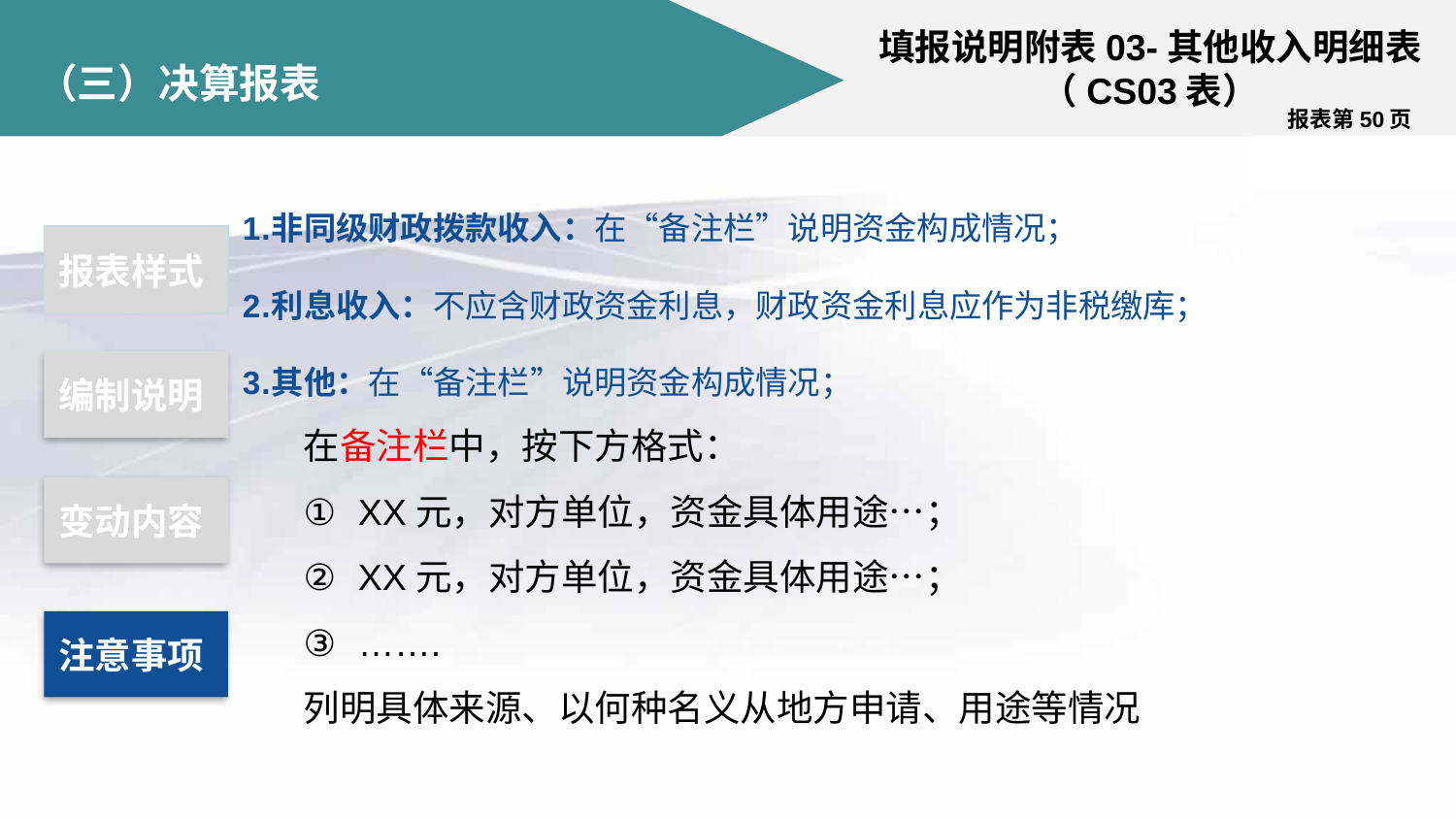

填报说明附表03-其他收入明细表（CS03表）
# （三）决算报表
报表第50页
非同级财政拨款收入：在“备注栏”说明资金构成情况；
利息收入：不应含财政资金利息，财政资金利息应作为非税缴库；
其他：在“备注栏”说明资金构成情况；
报表样式
编制说明
变动内容
注意事项
在备注栏中，按下方格式：
XX元，对方单位，资金具体用途…；
XX元，对方单位，资金具体用途…；
…….
列明具体来源、以何种名义从地方申请、用途等情况
85